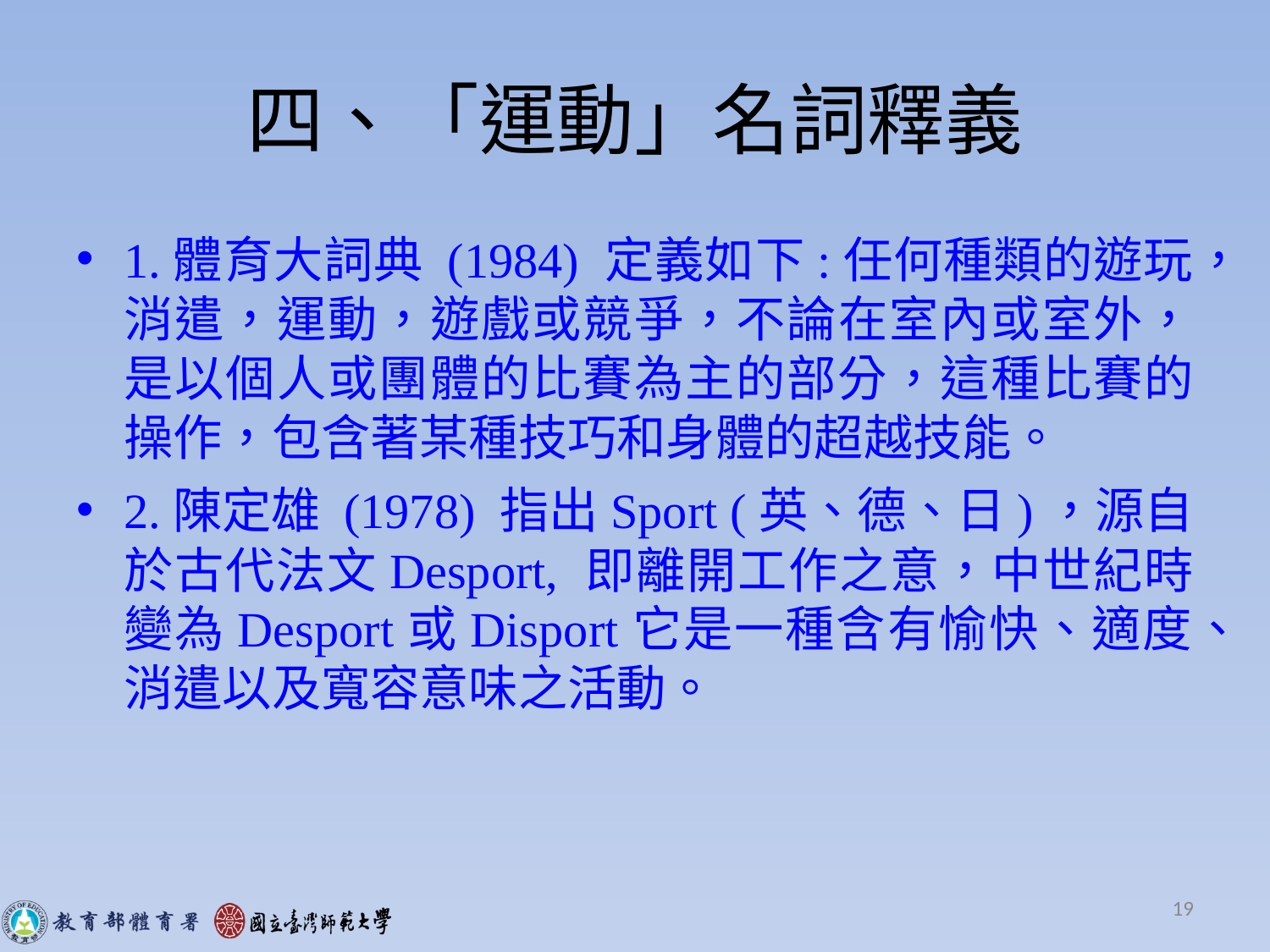

# 四、「運動」名詞釋義
1.體育大詞典 (1984) 定義如下:任何種類的遊玩，消遣，運動，遊戲或競爭，不論在室內或室外，是以個人或團體的比賽為主的部分，這種比賽的操作，包含著某種技巧和身體的超越技能。
2.陳定雄 (1978) 指出Sport (英、德、日)，源自於古代法文Desport, 即離開工作之意，中世紀時變為Desport或Disport它是一種含有愉快、適度、消遣以及寬容意味之活動。

19